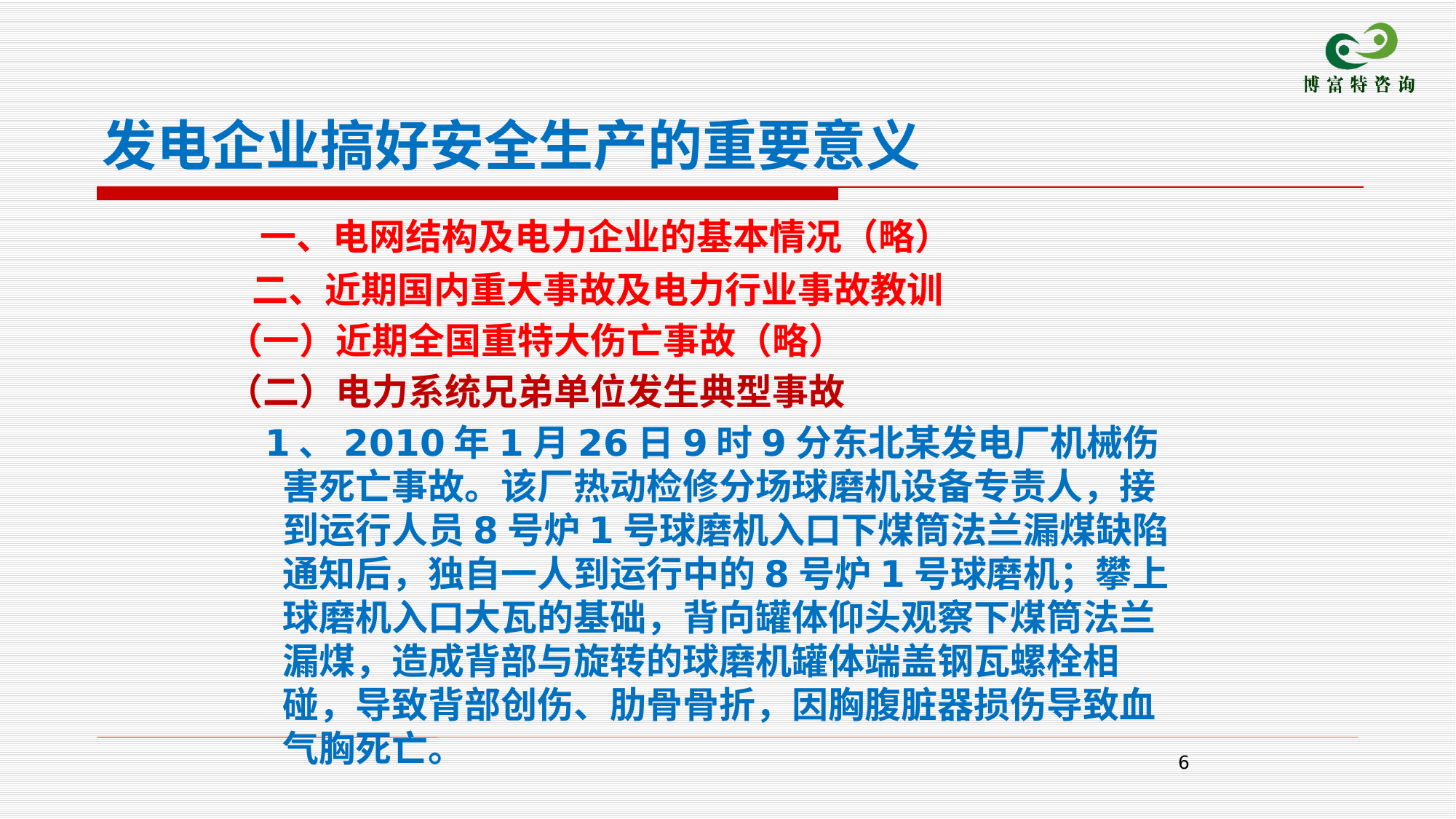

发电企业搞好安全生产的重要意义
  一、电网结构及电力企业的基本情况（略）
  二、近期国内重大事故及电力行业事故教训
（一）近期全国重特大伤亡事故（略）
（二）电力系统兄弟单位发生典型事故
   1、2010年1月26日9时9分东北某发电厂机械伤害死亡事故。该厂热动检修分场球磨机设备专责人，接到运行人员8号炉1号球磨机入口下煤筒法兰漏煤缺陷通知后，独自一人到运行中的8号炉1号球磨机；攀上球磨机入口大瓦的基础，背向罐体仰头观察下煤筒法兰漏煤，造成背部与旋转的球磨机罐体端盖钢瓦螺栓相碰，导致背部创伤、肋骨骨折，因胸腹脏器损伤导致血气胸死亡。

6